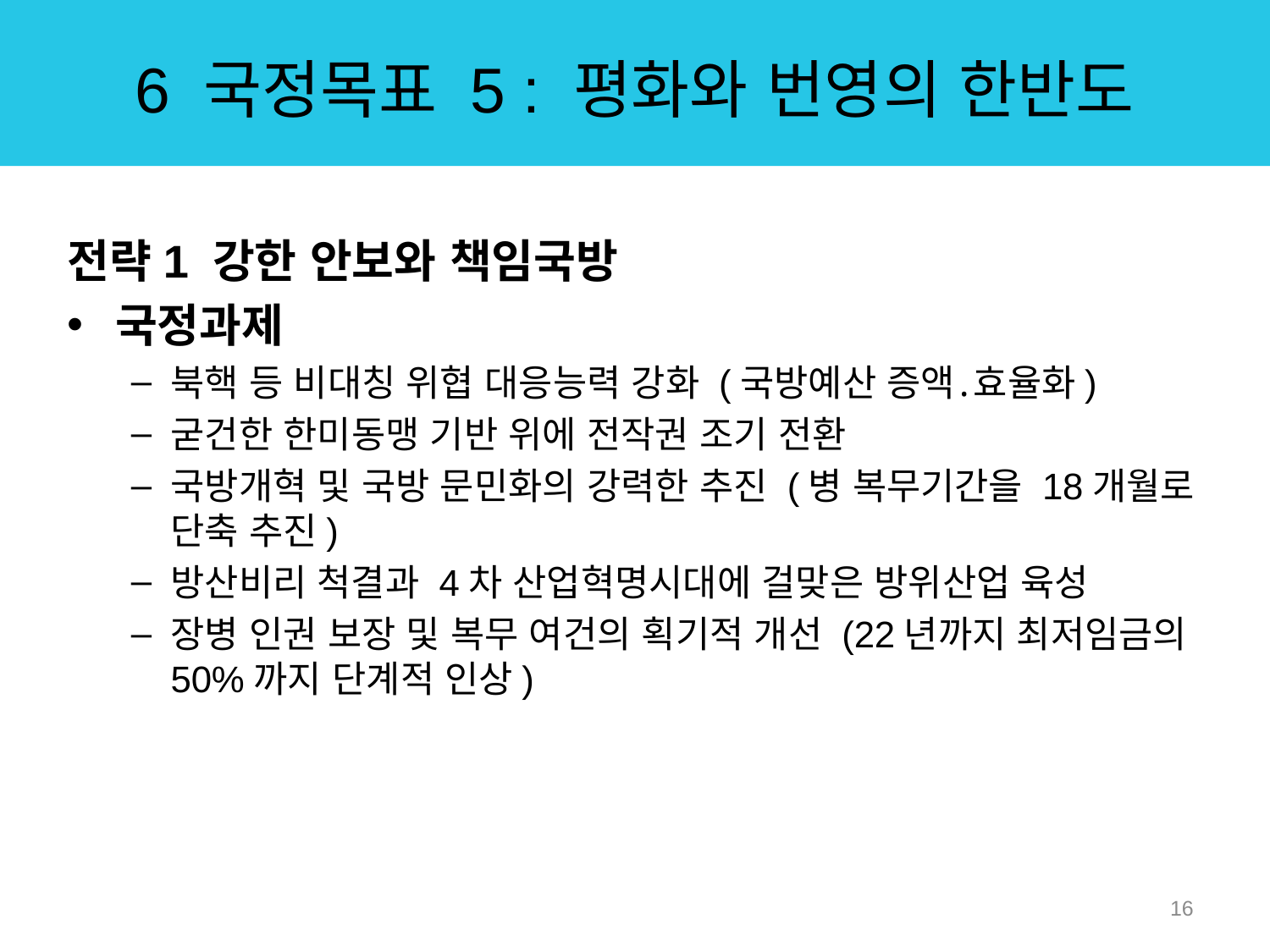

# 6 국정목표 5 : 평화와 번영의 한반도
전략1 강한 안보와 책임국방
국정과제
북핵 등 비대칭 위협 대응능력 강화 (국방예산 증액․효율화)
굳건한 한미동맹 기반 위에 전작권 조기 전환
국방개혁 및 국방 문민화의 강력한 추진 (병 복무기간을 18개월로 단축 추진)
방산비리 척결과 4차 산업혁명시대에 걸맞은 방위산업 육성
장병 인권 보장 및 복무 여건의 획기적 개선 (22년까지 최저임금의 50%까지 단계적 인상)

16